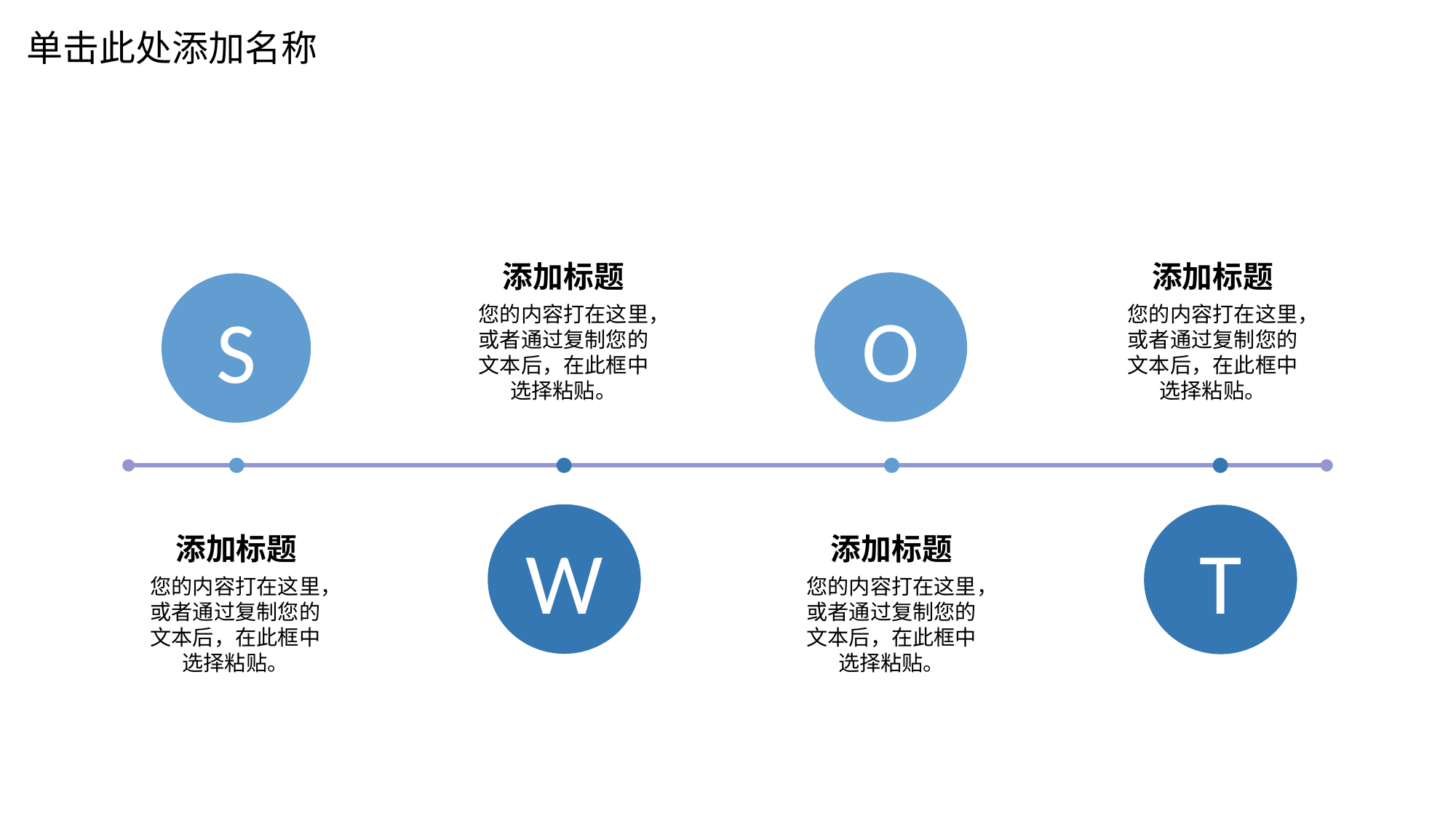

单击此处添加名称
添加标题
添加标题
O
S
您的内容打在这里，或者通过复制您的文本后，在此框中选择粘贴。
您的内容打在这里，或者通过复制您的文本后，在此框中选择粘贴。

W
T
添加标题
添加标题
您的内容打在这里，或者通过复制您的文本后，在此框中选择粘贴。
您的内容打在这里，或者通过复制您的文本后，在此框中选择粘贴。